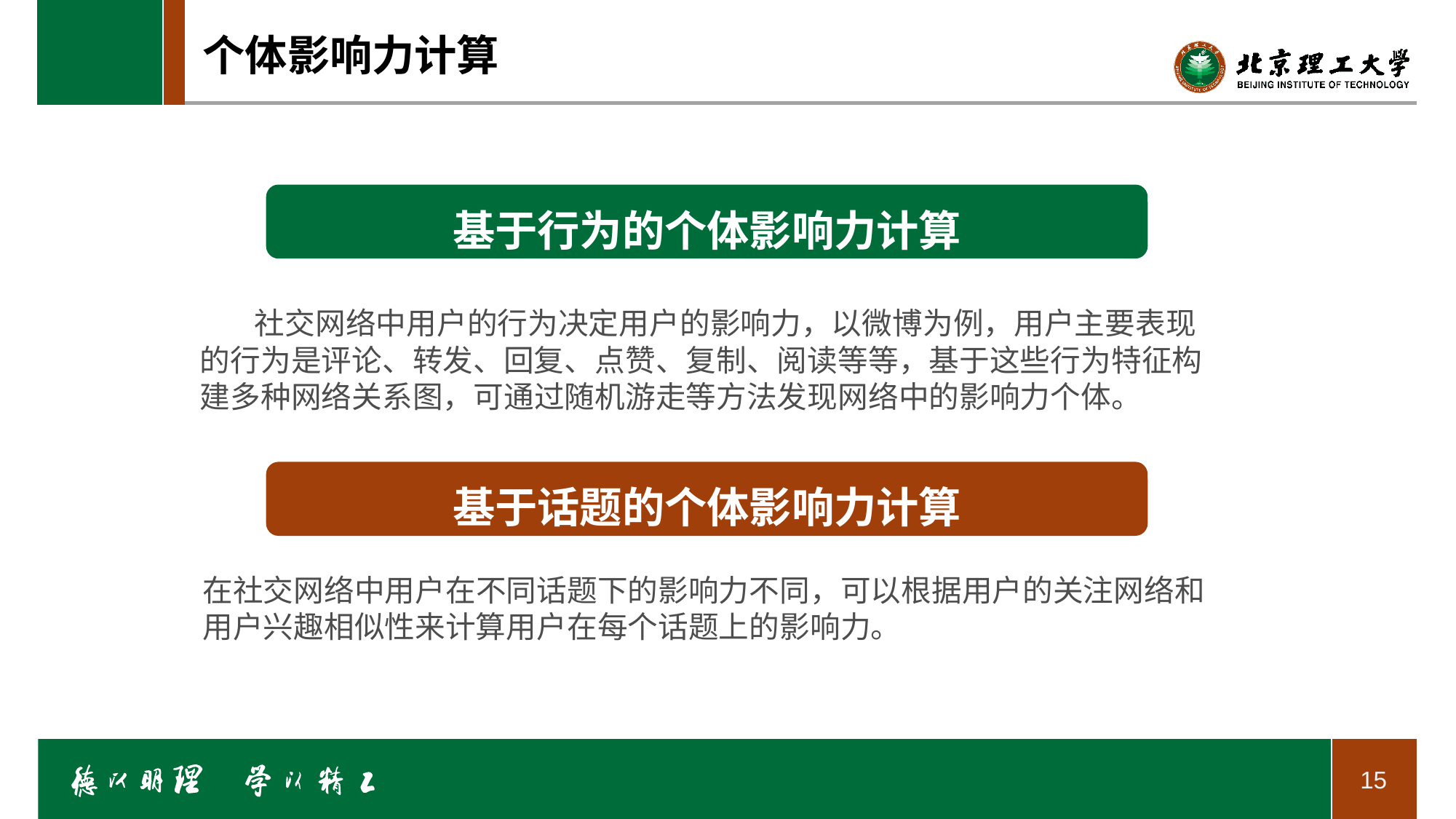

# 个体影响力计算
基于行为的个体影响力计算

　　社交网络中用户的行为决定用户的影响力，以微博为例，用户主要表现的行为是评论、转发、回复、点赞、复制、阅读等等，基于这些行为特征构建多种网络关系图，可通过随机游走等方法发现网络中的影响力个体。

基于话题的个体影响力计算
在社交网络中用户在不同话题下的影响力不同，可以根据用户的关注网络和用户兴趣相似性来计算用户在每个话题上的影响力。